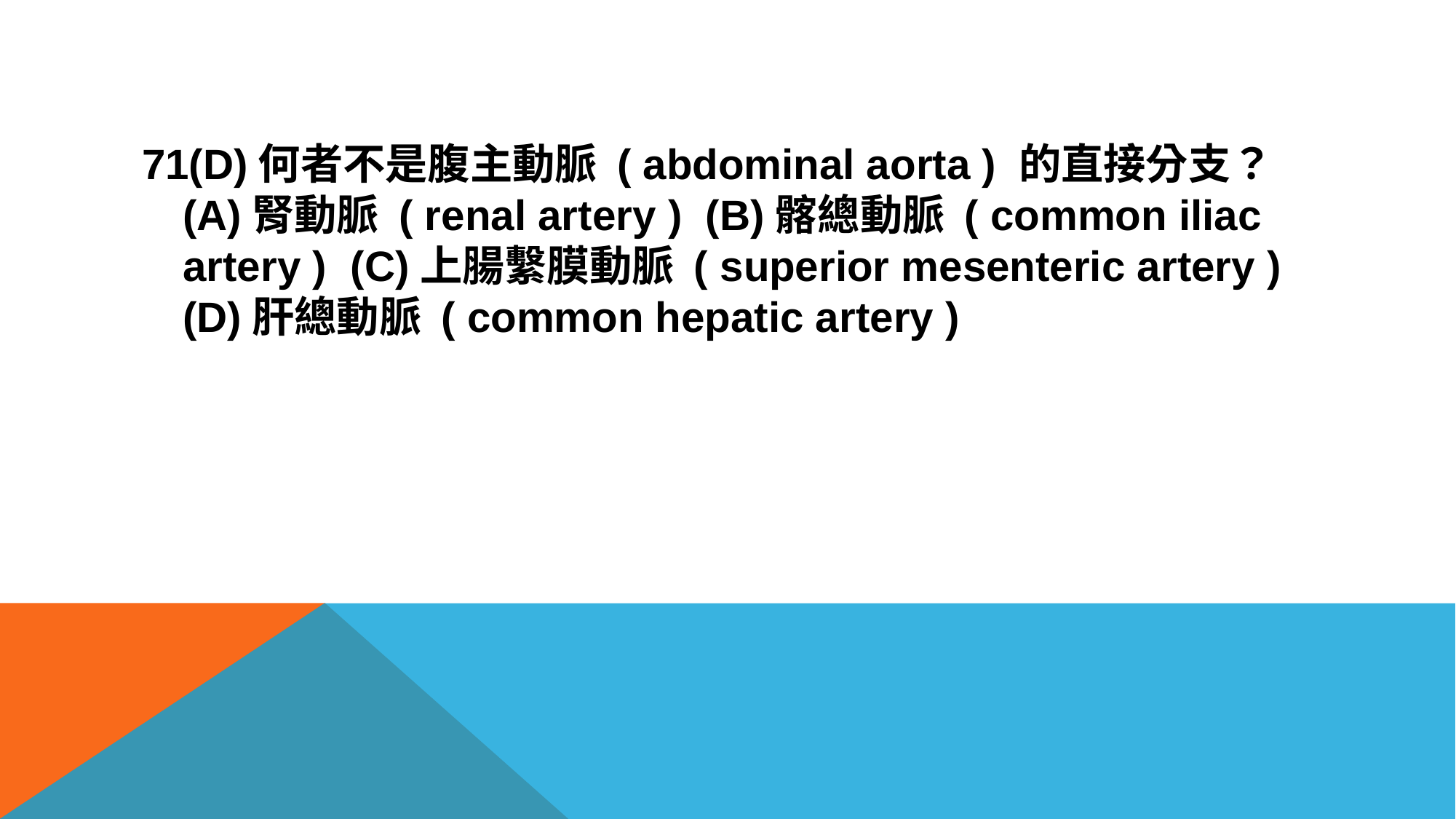

#
71(D)何者不是腹主動脈 ( abdominal aorta ) 的直接分支？  (A)腎動脈 ( renal artery )  (B)髂總動脈 ( common iliac artery )  (C)上腸繫膜動脈 ( superior mesenteric artery )  (D)肝總動脈 ( common hepatic artery )